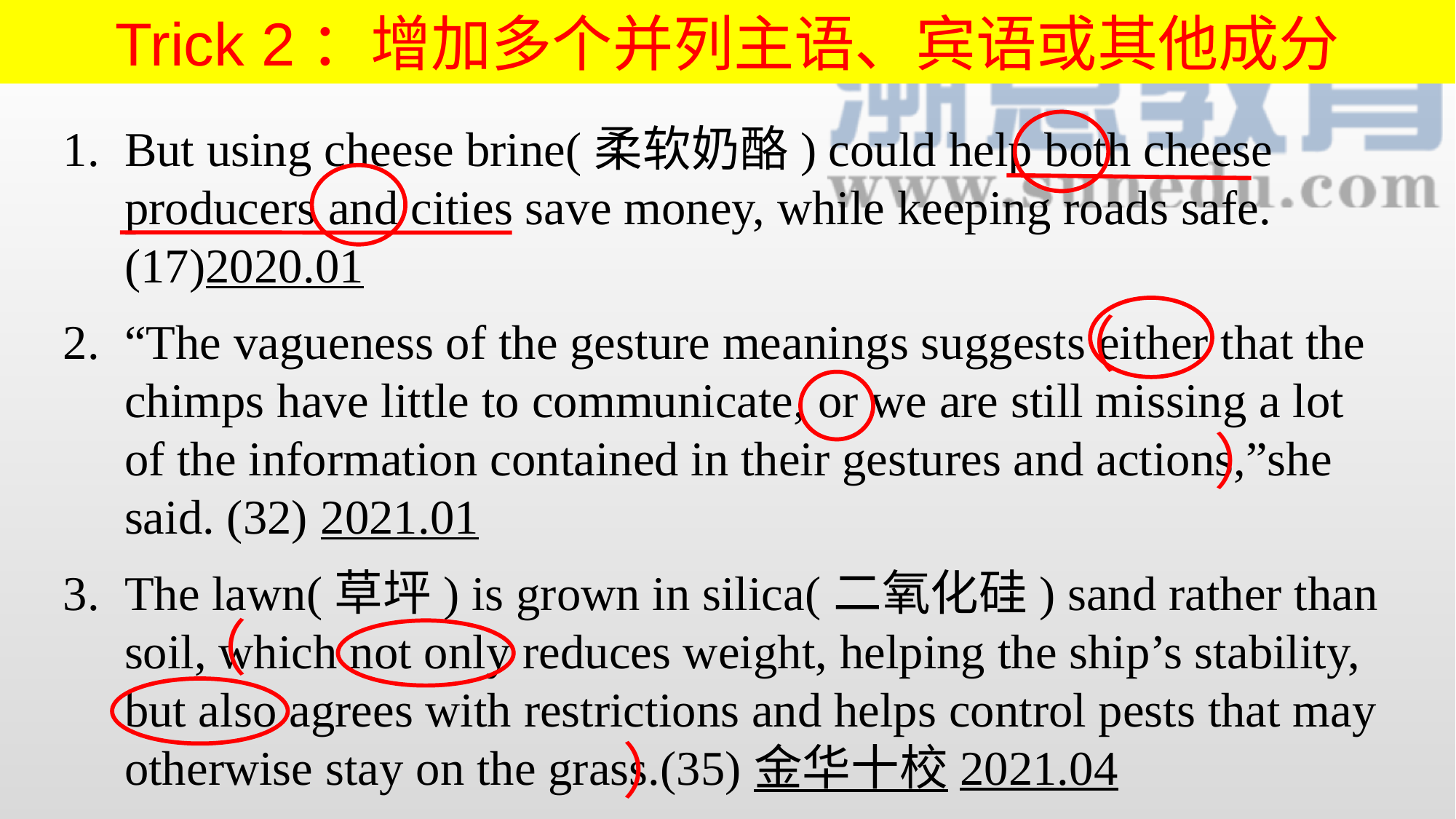

Trick 2：增加多个并列主语、宾语或其他成分

But using cheese brine(柔软奶酪) could help both cheese producers and cities save money, while keeping roads safe. (17)2020.01
“The vagueness of the gesture meanings suggests either that the chimps have little to communicate, or we are still missing a lot of the information contained in their gestures and actions,”she said. (32) 2021.01
The lawn(草坪) is grown in silica(二氧化硅) sand rather than soil, which not only reduces weight, helping the ship’s stability, but also agrees with restrictions and helps control pests that may otherwise stay on the grass.(35)金华十校2021.04

（

）
（

）